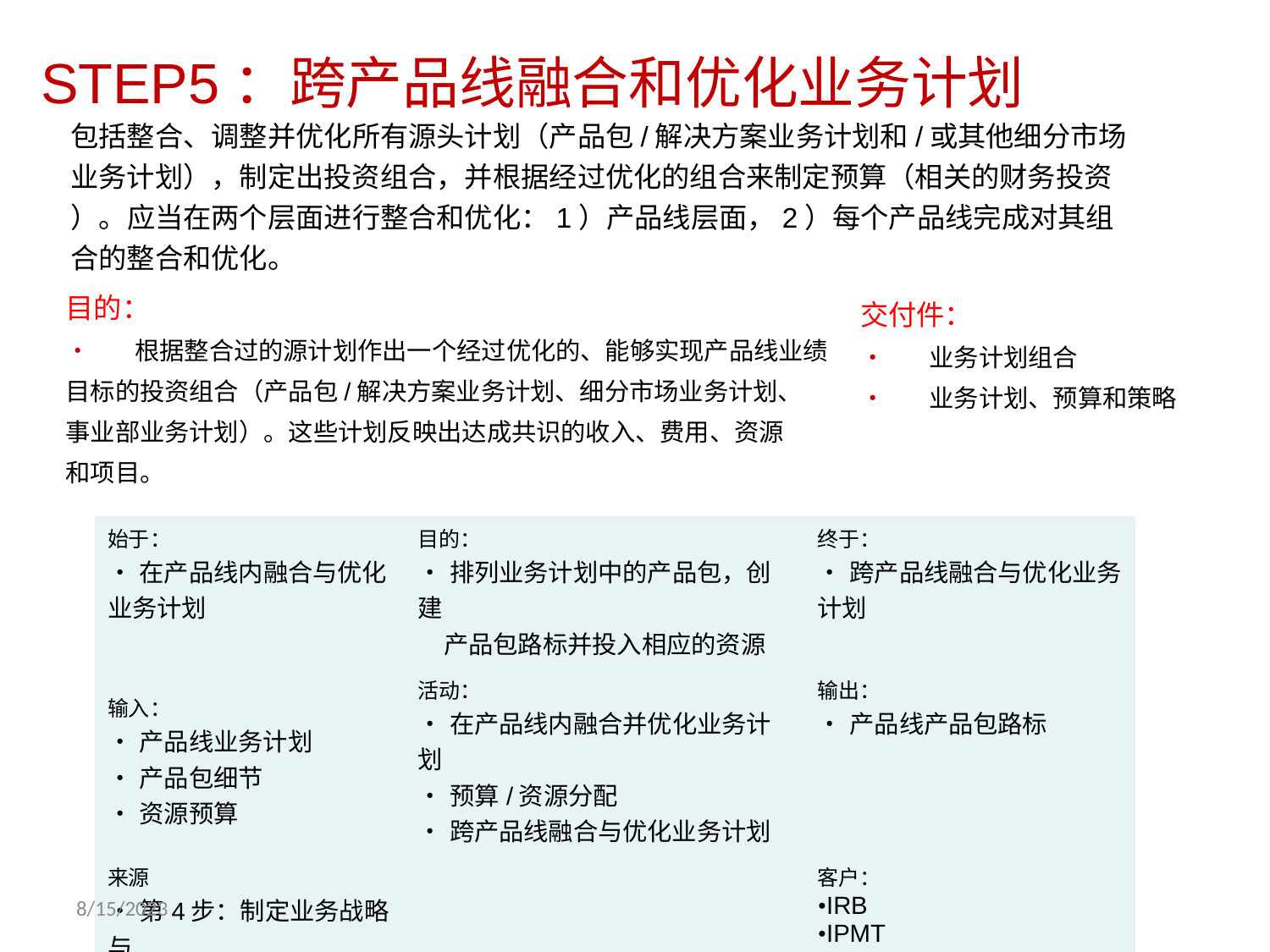

STEP5：跨产品线融合和优化业务计划
	包括整合、调整并优化所有源头计划（产品包/解决方案业务计划和/或其他细分市场
	业务计划），制定出投资组合，并根据经过优化的组合来制定预算（相关的财务投资
	）。应当在两个层面进行整合和优化：1）产品线层面，2）每个产品线完成对其组
	合的整合和优化。
目的：
•       根据整合过的源计划作出一个经过优化的、能够实现产品线业绩
目标的投资组合（产品包/解决方案业务计划、细分市场业务计划、
事业部业务计划）。这些计划反映出达成共识的收入、费用、资源
和项目。
交付件：
•       业务计划组合
•       业务计划、预算和策略
| 始于： •在产品线内融合与优化 业务计划 | 目的： •排列业务计划中的产品包，创建 产品包路标并投入相应的资源 | 终于： •跨产品线融合与优化业务 计划 |
| --- | --- | --- |
| 输入： •产品线业务计划 •产品包细节 •资源预算 | 活动： •在产品线内融合并优化业务计划 •预算/资源分配 •跨产品线融合与优化业务计划 | 输出： •产品线产品包路标 |
| 来源 •第4步：制定业务战略与 计划 |  | 客户： •IRB •IPMT |
8/15/2023